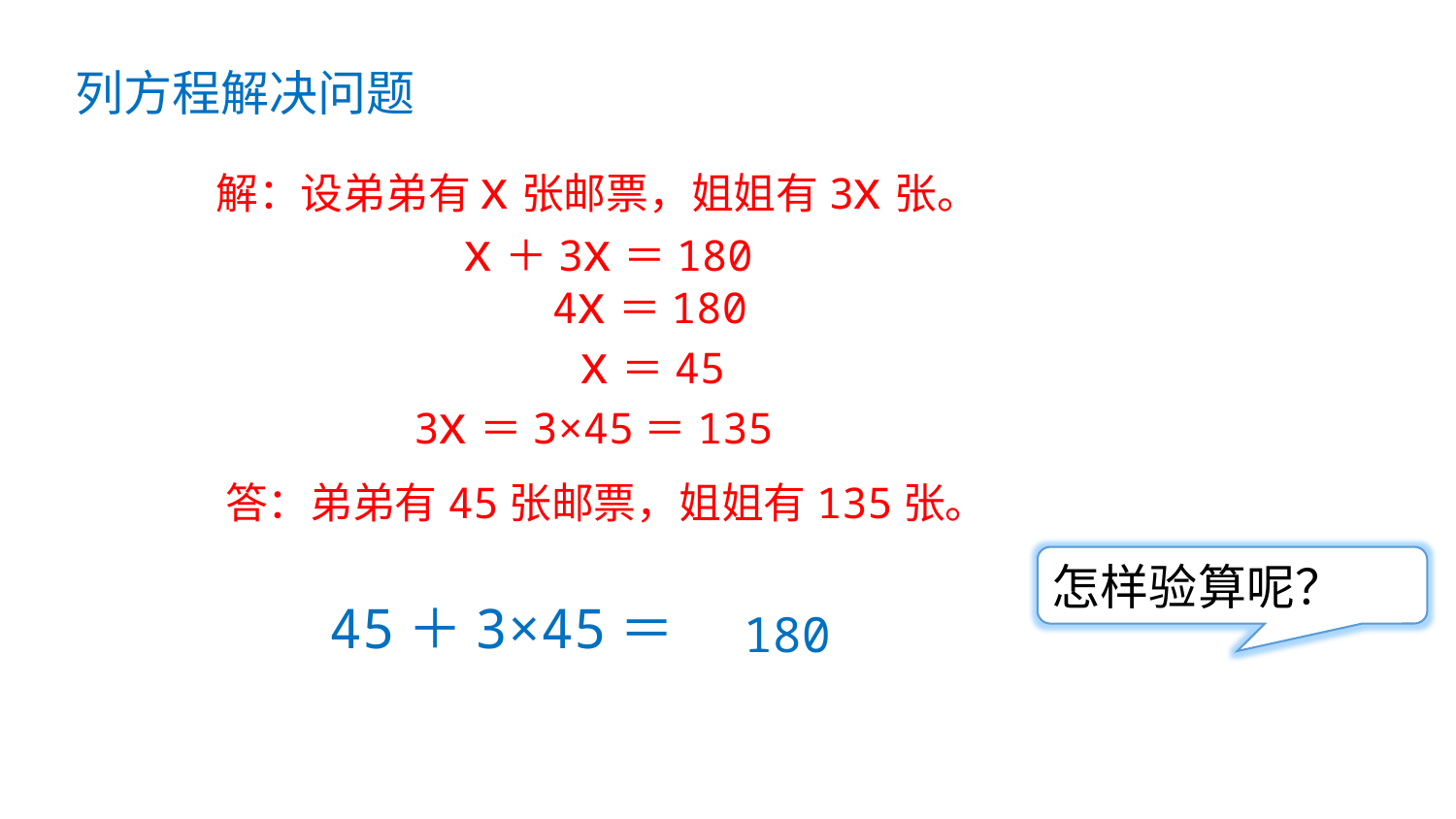

列方程解决问题
解：设弟弟有x张邮票，姐姐有3x张。
x＋3x＝180
4x＝180
 x＝45
 3x＝3×45＝135
答：弟弟有45张邮票，姐姐有135张。
怎样验算呢？
45＋3×45＝
180